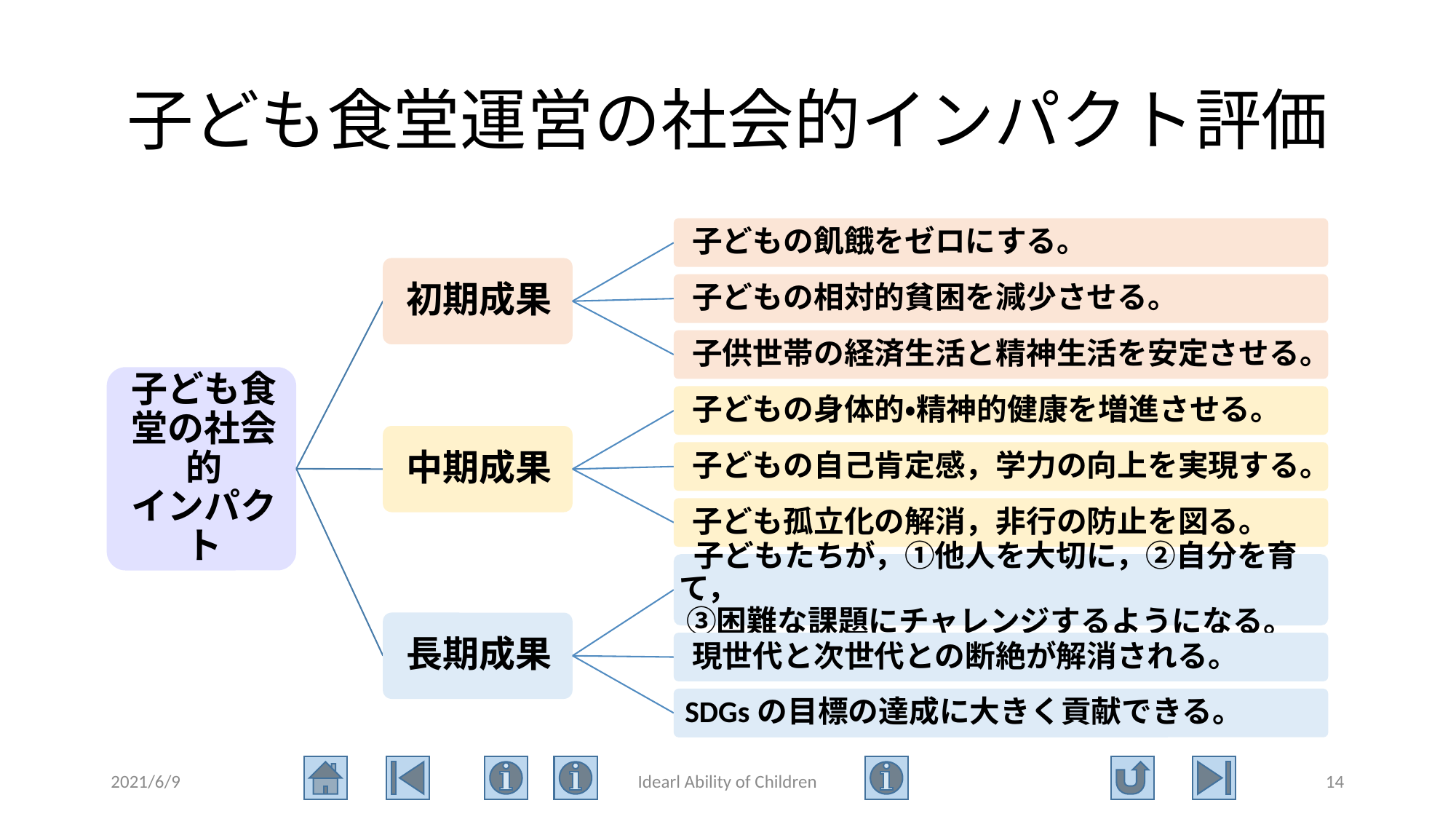

# 子ども食堂運営の社会的インパクト評価
子ども食堂の社会的
インパクト

初期成果

 子どもの飢餓をゼロにする。

 子どもの相対的貧困を減少させる。

 子供世帯の経済生活と精神生活を安定させる。

中期成果

 子どもの身体的・精神的健康を増進させる。

 子どもの自己肯定感，学力の向上を実現する。

 子ども孤立化の解消，非行の防止を図る。

長期成果

 子どもたちが，①他人を大切に，②自分を育て，
 ③困難な課題にチャレンジするようになる。

 現世代と次世代との断絶が解消される。

 SDGsの目標の達成に大きく貢献できる。
2021/6/9
Idearl Ability of Children
14